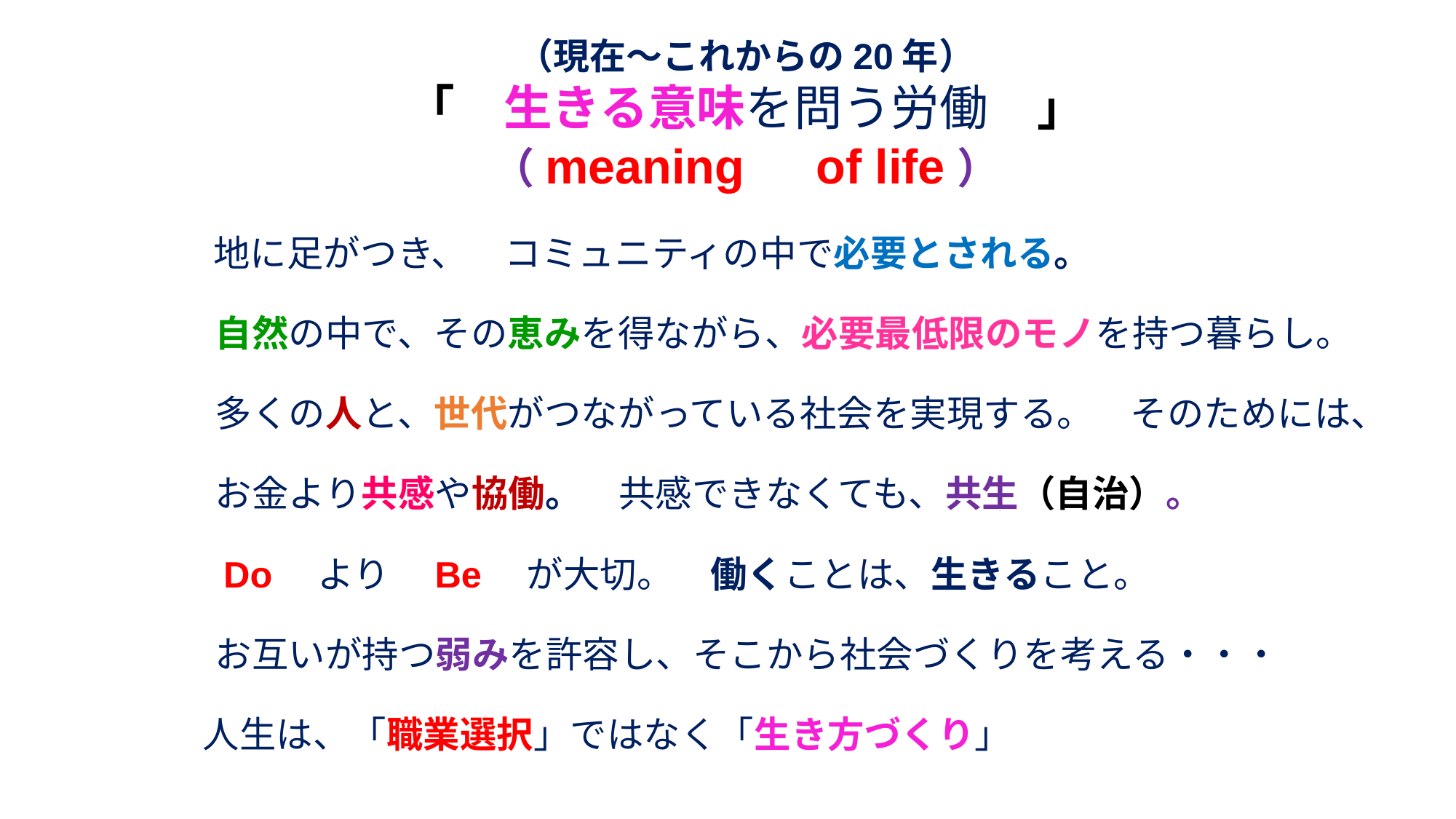

# （現在～これからの20年） 「　生きる意味を問う労働　」 （meaning　of life）
　地に足がつき、　コミュニティの中で必要とされる。
　自然の中で、その恵みを得ながら、必要最低限のモノを持つ暮らし。
　多くの人と、世代がつながっている社会を実現する。　そのためには、
　お金より共感や協働。　共感できなくても、共生（自治）。
　Do　より　Be　が大切。　働くことは、生きること。
　お互いが持つ弱みを許容し、そこから社会づくりを考える・・・
  人生は、「職業選択」ではなく「生き方づくり」